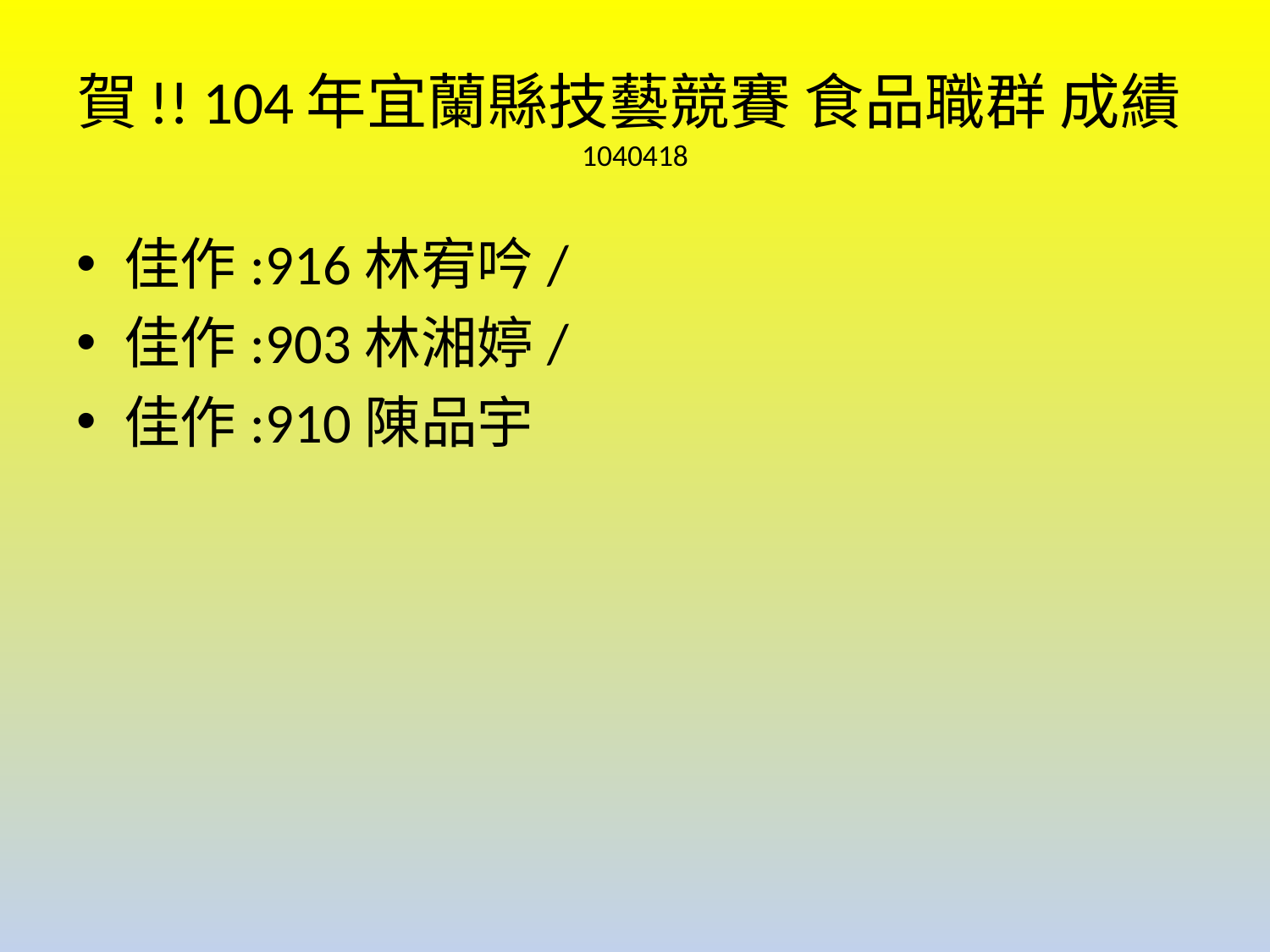

# 賀!! 104年宜蘭縣技藝競賽 食品職群 成績1040418
佳作:916林宥吟/
佳作:903林湘婷/
佳作:910陳品宇